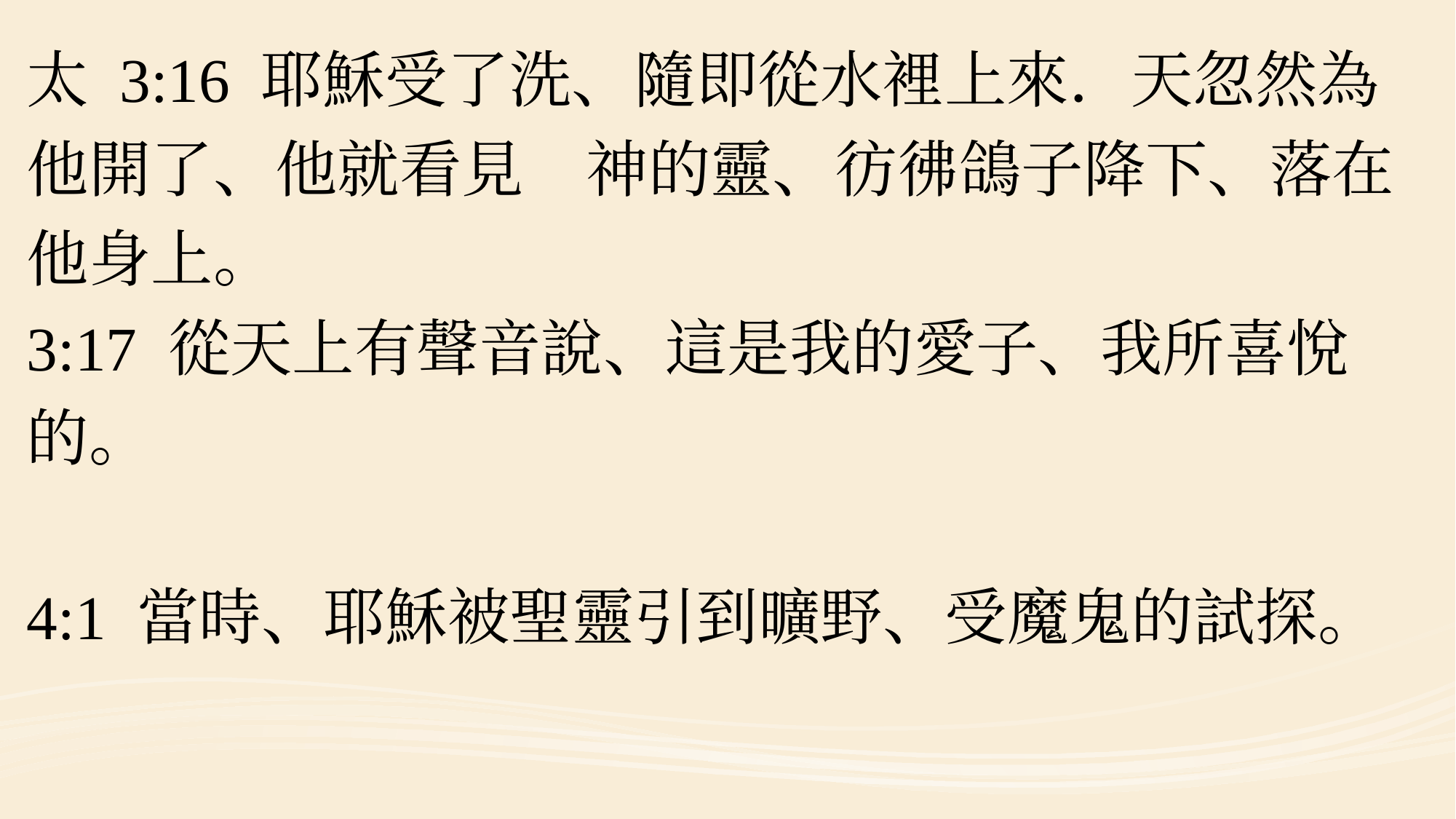

#
太 3:16 耶穌受了洗、隨即從水裡上來．天忽然為他開了、他就看見　神的靈、彷彿鴿子降下、落在他身上。
3:17 從天上有聲音說、這是我的愛子、我所喜悅的。

4:1 當時、耶穌被聖靈引到曠野、受魔鬼的試探。
17